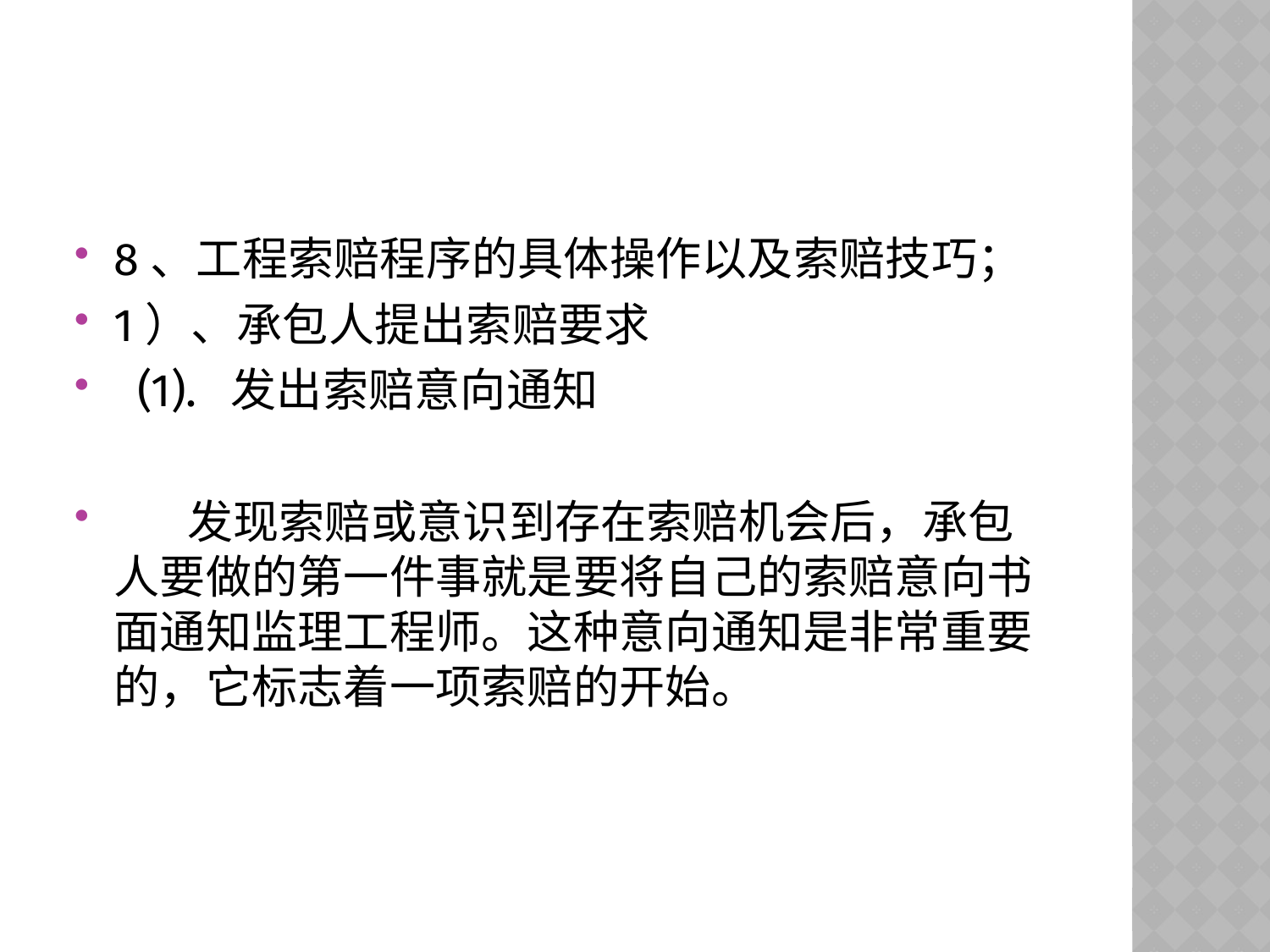

#
8、工程索赔程序的具体操作以及索赔技巧；
1）、承包人提出索赔要求
 (1). 发出索赔意向通知

      发现索赔或意识到存在索赔机会后，承包人要做的第一件事就是要将自己的索赔意向书面通知监理工程师。这种意向通知是非常重要的，它标志着一项索赔的开始。